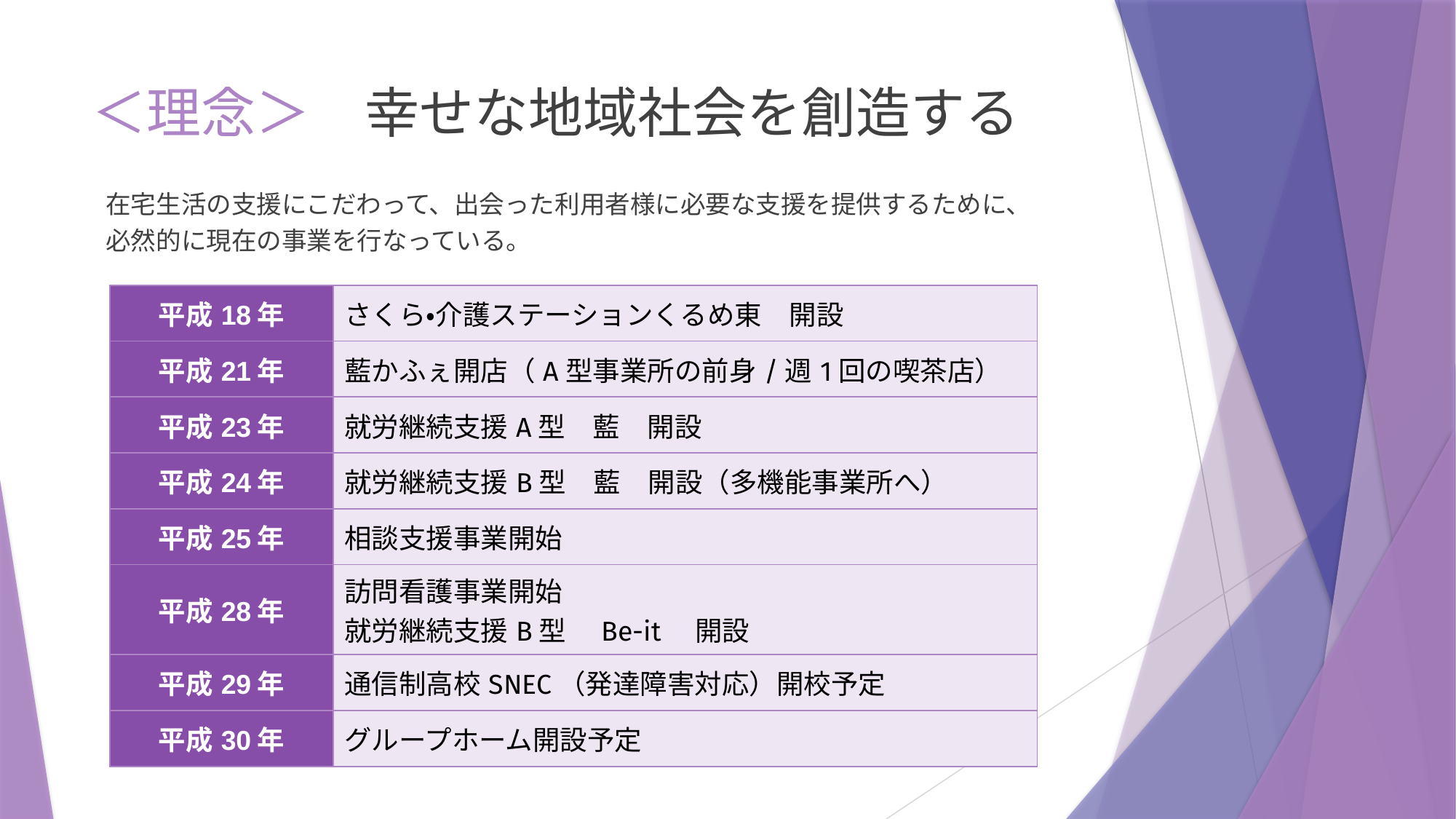

# ＜理念＞　幸せな地域社会を創造する
在宅生活の支援にこだわって、出会った利用者様に必要な支援を提供するために、必然的に現在の事業を行なっている。
| 平成18年 | さくら・介護ステーションくるめ東　開設 |
| --- | --- |
| 平成21年 | 藍かふぇ開店（A型事業所の前身/週1回の喫茶店） |
| 平成23年 | 就労継続支援A型　藍　開設 |
| 平成24年 | 就労継続支援B型　藍　開設（多機能事業所へ） |
| 平成25年 | 相談支援事業開始 |
| 平成28年 | 訪問看護事業開始 就労継続支援B型　Be-it　開設 |
| 平成29年 | 通信制高校SNEC（発達障害対応）開校予定 |
| 平成30年 | グループホーム開設予定 |